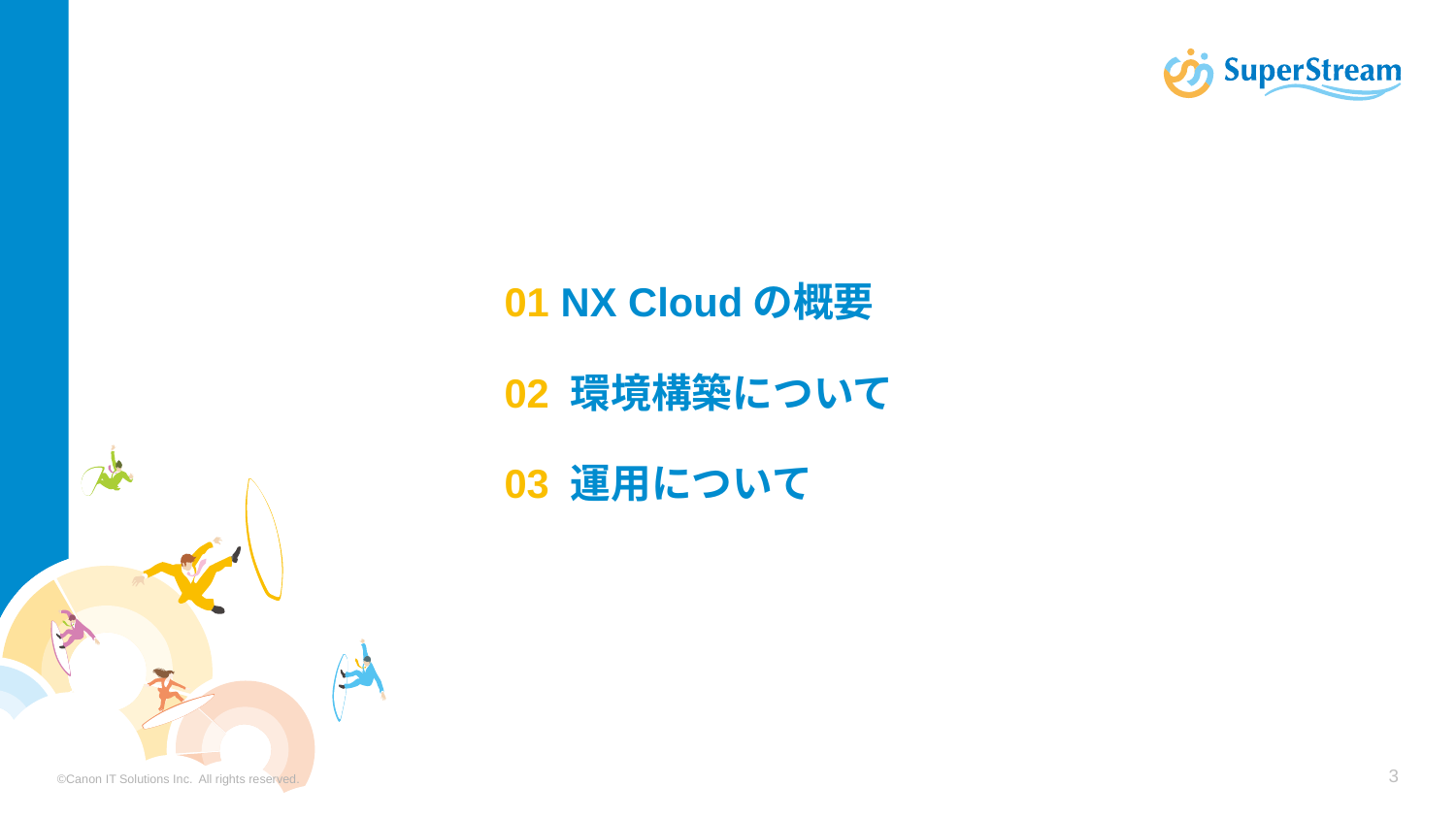

01 NX Cloudの概要

02 環境構築について

03 運用について

©Canon IT Solutions Inc.  All rights reserved.
3